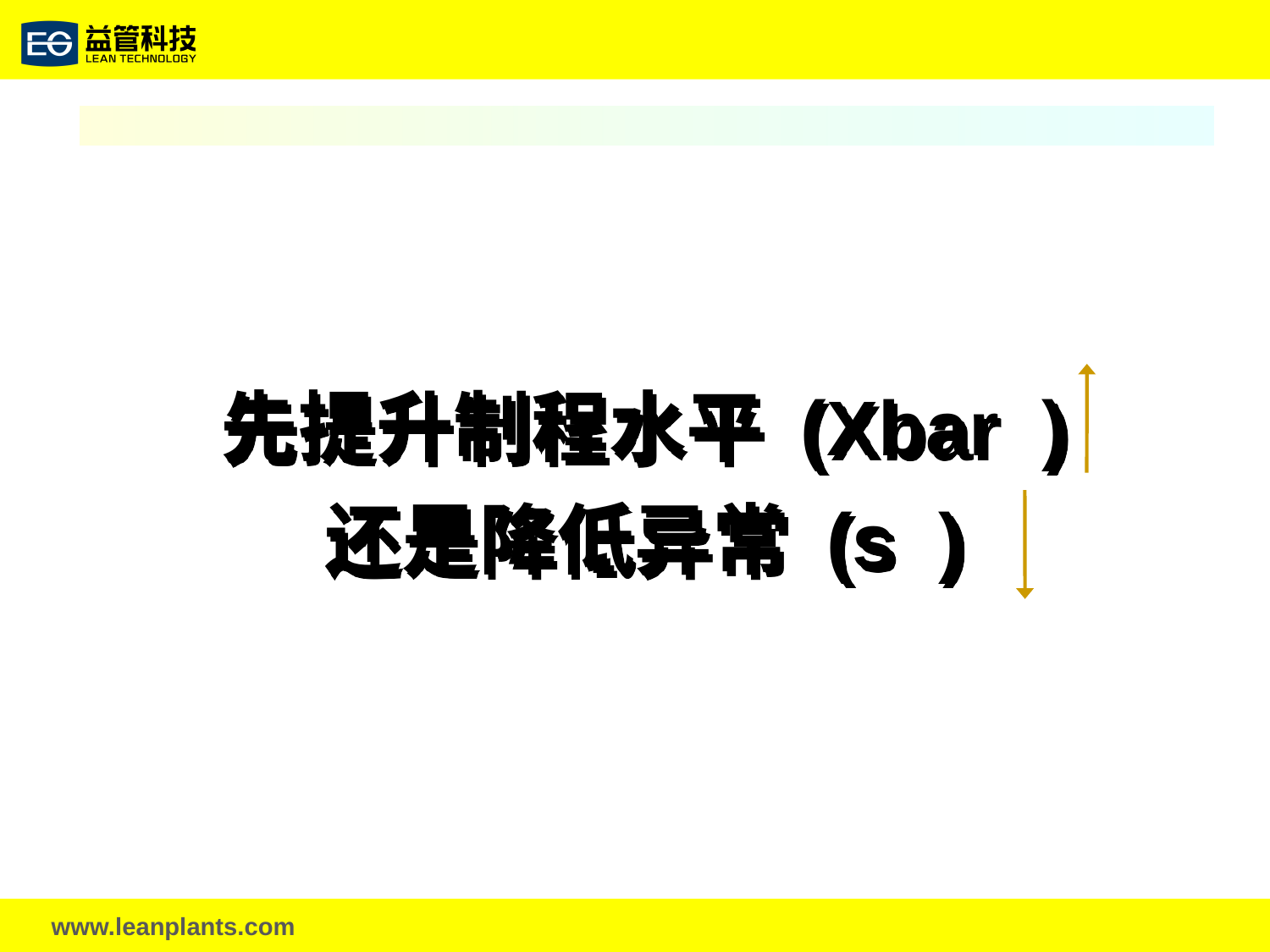

先提升制程水平 (Xbar  )
还是降低异常 (s  )

7